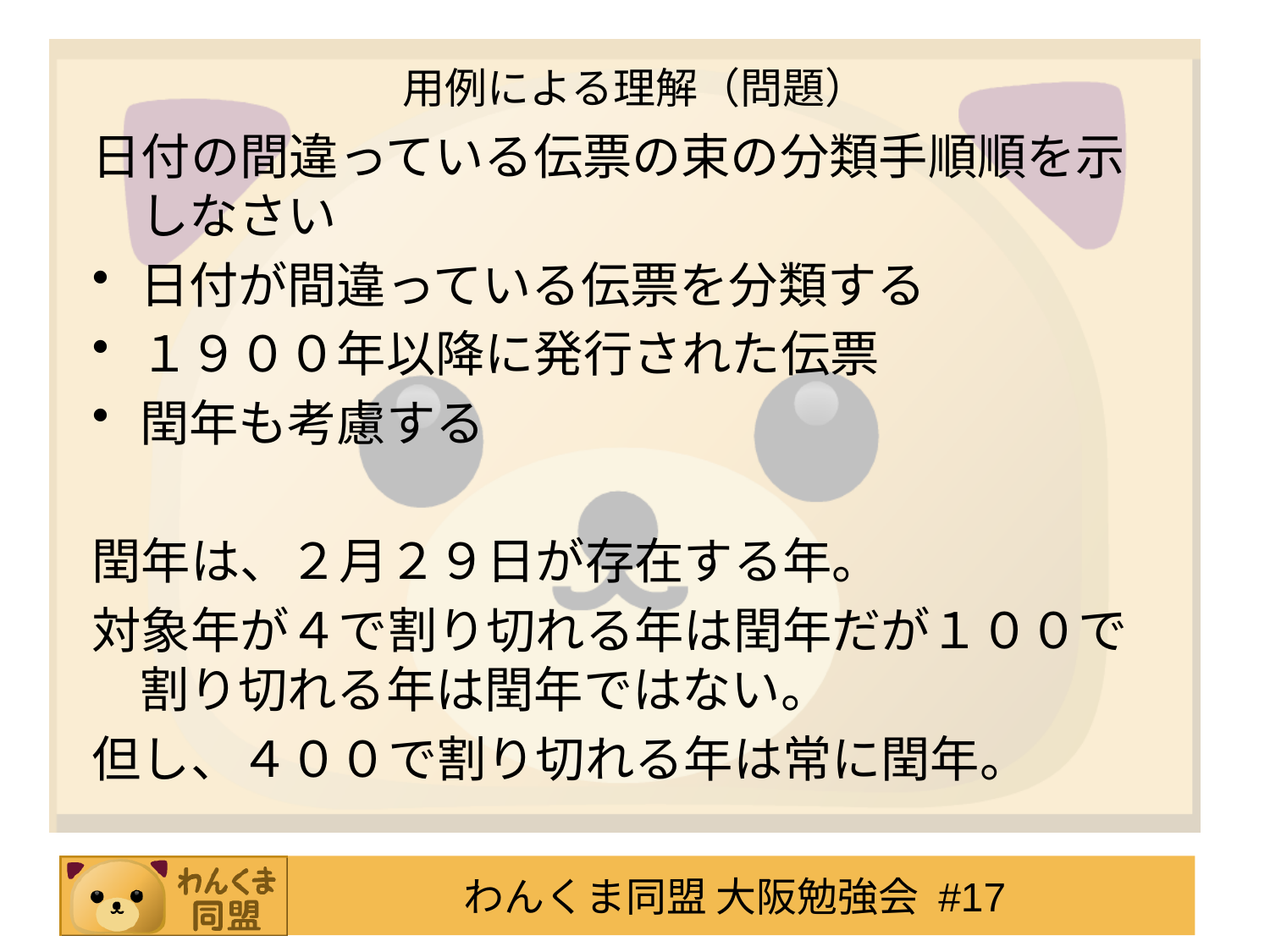

# 用例による理解（問題）
日付の間違っている伝票の束の分類手順順を示しなさい
日付が間違っている伝票を分類する
１９００年以降に発行された伝票
閏年も考慮する

閏年は、２月２９日が存在する年。
対象年が４で割り切れる年は閏年だが１００で割り切れる年は閏年ではない。
但し、４００で割り切れる年は常に閏年。